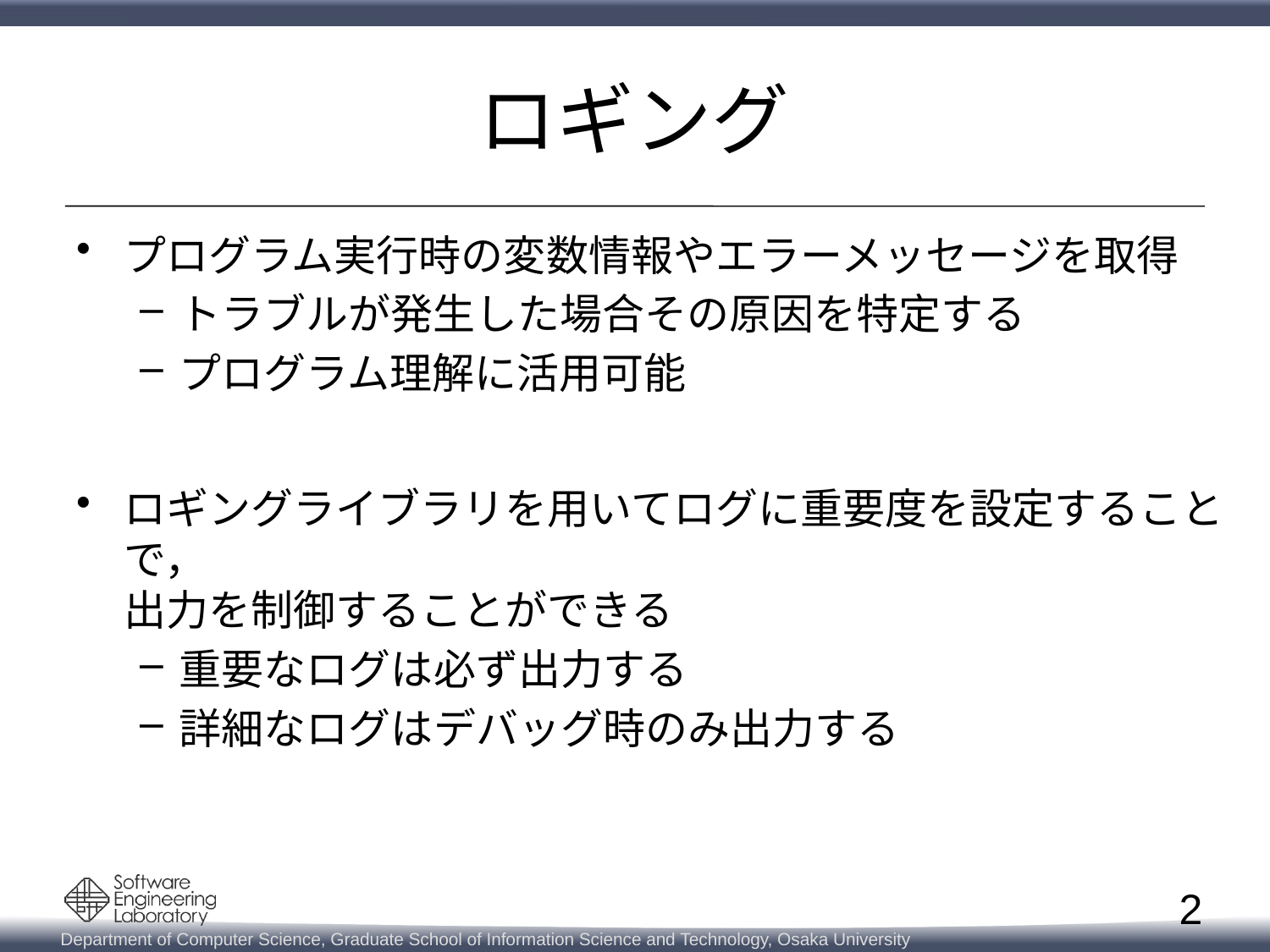

# ロギング
プログラム実行時の変数情報やエラーメッセージを取得
トラブルが発生した場合その原因を特定する
プログラム理解に活用可能

ロギングライブラリを用いてログに重要度を設定することで，
出力を制御することができる
重要なログは必ず出力する
詳細なログはデバッグ時のみ出力する
2